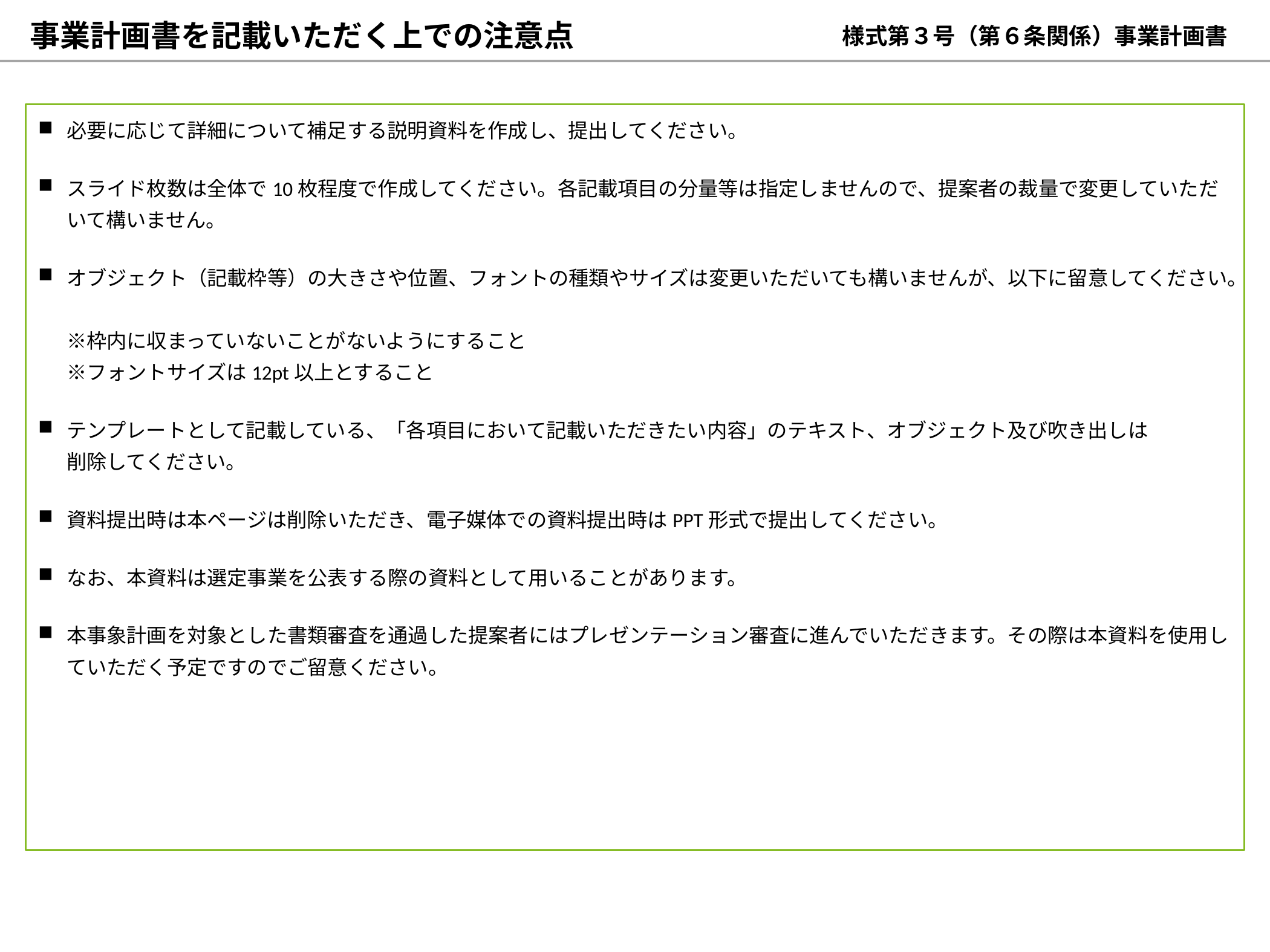

事業計画書を記載いただく上での注意点
様式第３号（第６条関係）事業計画書

必要に応じて詳細について補足する説明資料を作成し、提出してください。
スライド枚数は全体で10枚程度で作成してください。各記載項目の分量等は指定しませんので、提案者の裁量で変更していただいて構いません。
オブジェクト（記載枠等）の大きさや位置、フォントの種類やサイズは変更いただいても構いませんが、以下に留意してください。
※枠内に収まっていないことがないようにすること
※フォントサイズは12pt以上とすること
テンプレートとして記載している、「各項目において記載いただきたい内容」のテキスト、オブジェクト及び吹き出しは
削除してください。
資料提出時は本ページは削除いただき、電子媒体での資料提出時はPPT形式で提出してください。
なお、本資料は選定事業を公表する際の資料として用いることがあります。
本事象計画を対象とした書類審査を通過した提案者にはプレゼンテーション審査に進んでいただきます。その際は本資料を使用していただく予定ですのでご留意ください。